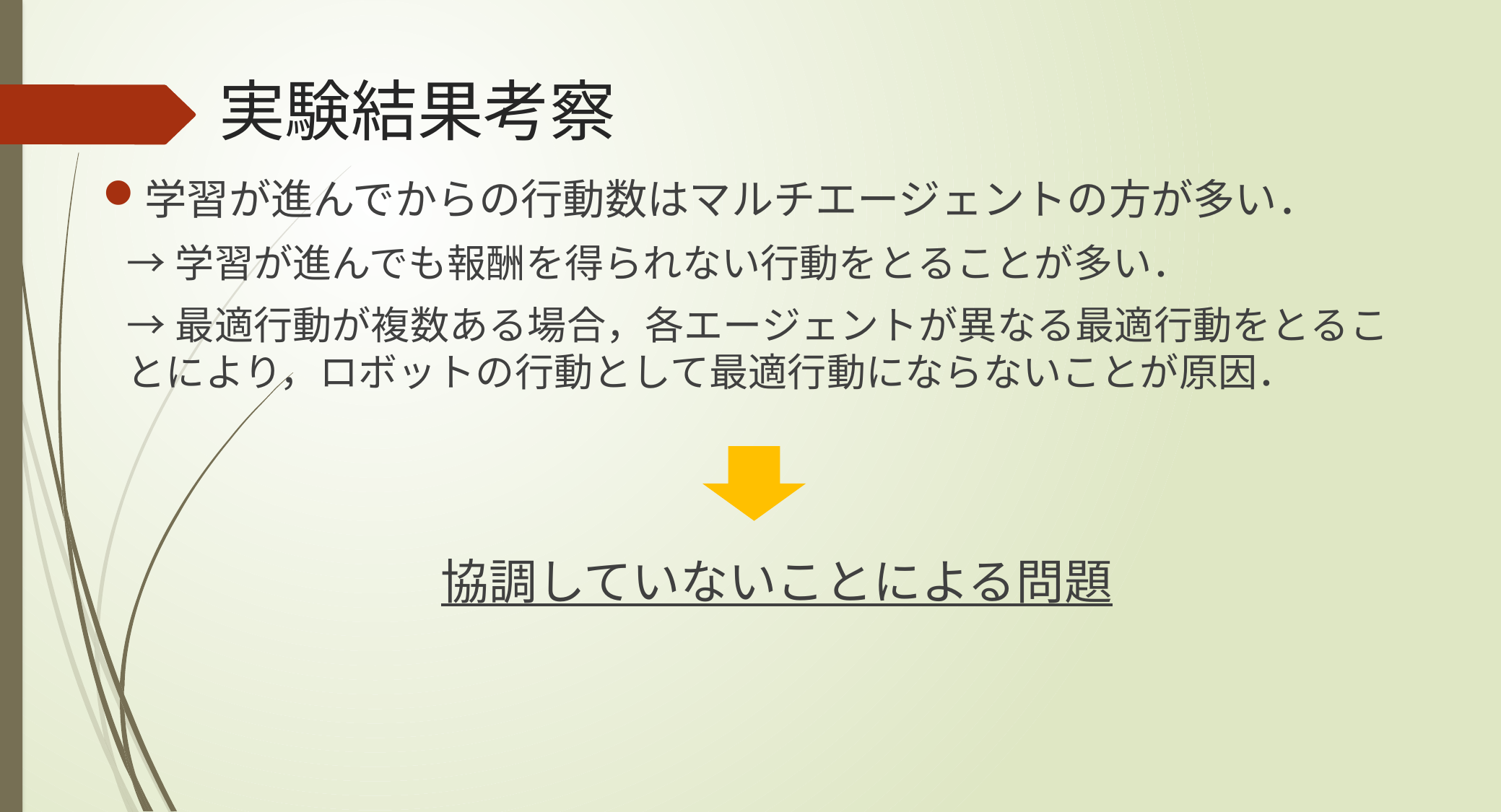

# 実験結果考察
学習が進んでからの行動数はマルチエージェントの方が多い．
→学習が進んでも報酬を得られない行動をとることが多い．
→最適行動が複数ある場合，各エージェントが異なる最適行動をとることにより，ロボットの行動として最適行動にならないことが原因．

協調していないことによる問題